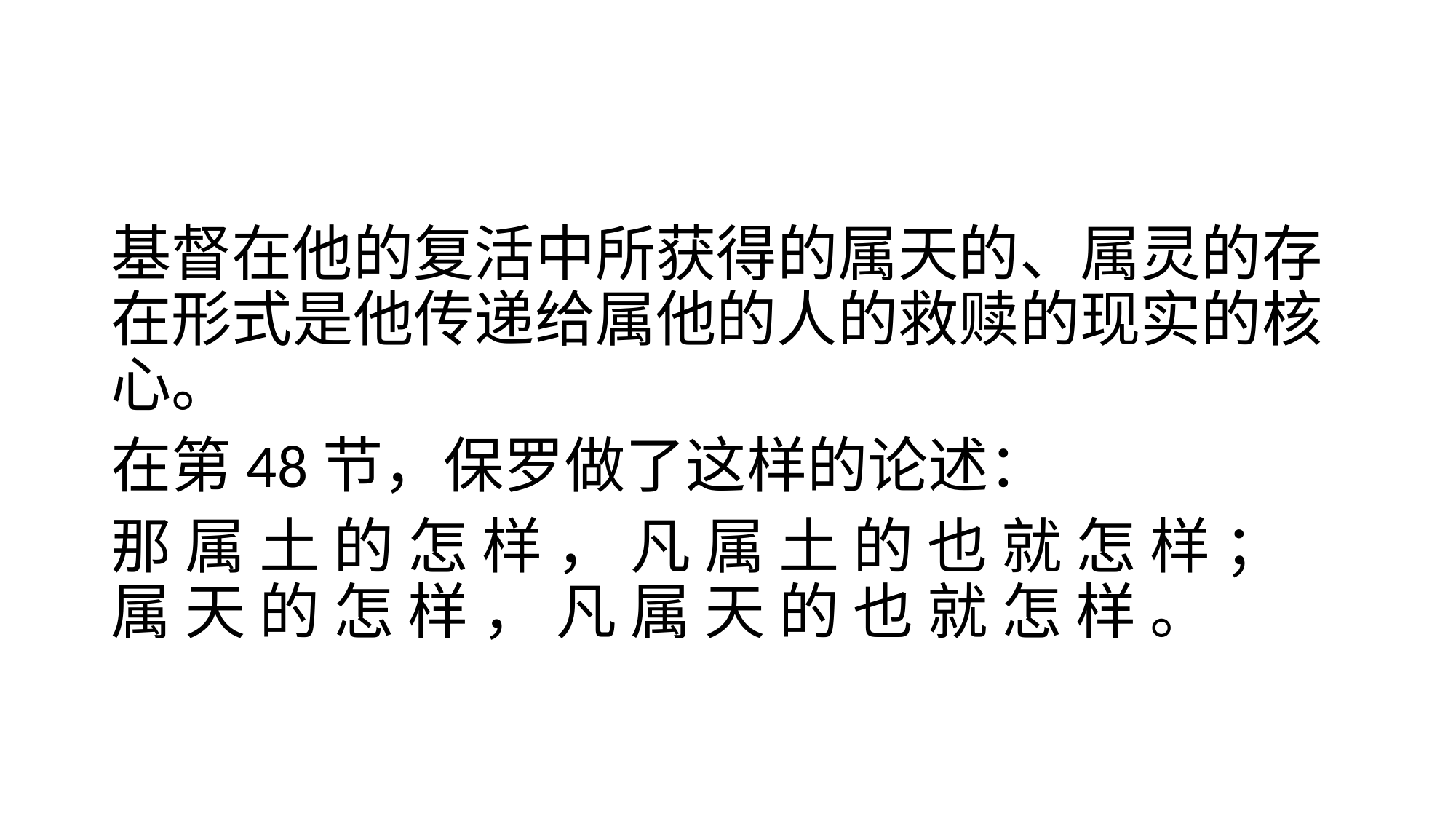

#
基督在他的复活中所获得的属天的、属灵的存在形式是他传递给属他的人的救赎的现实的核心。
在第48节，保罗做了这样的论述：
那 属 土 的 怎 样 ， 凡 属 土 的 也 就 怎 样 ； 属 天 的 怎 样 ， 凡 属 天 的 也 就 怎 样 。